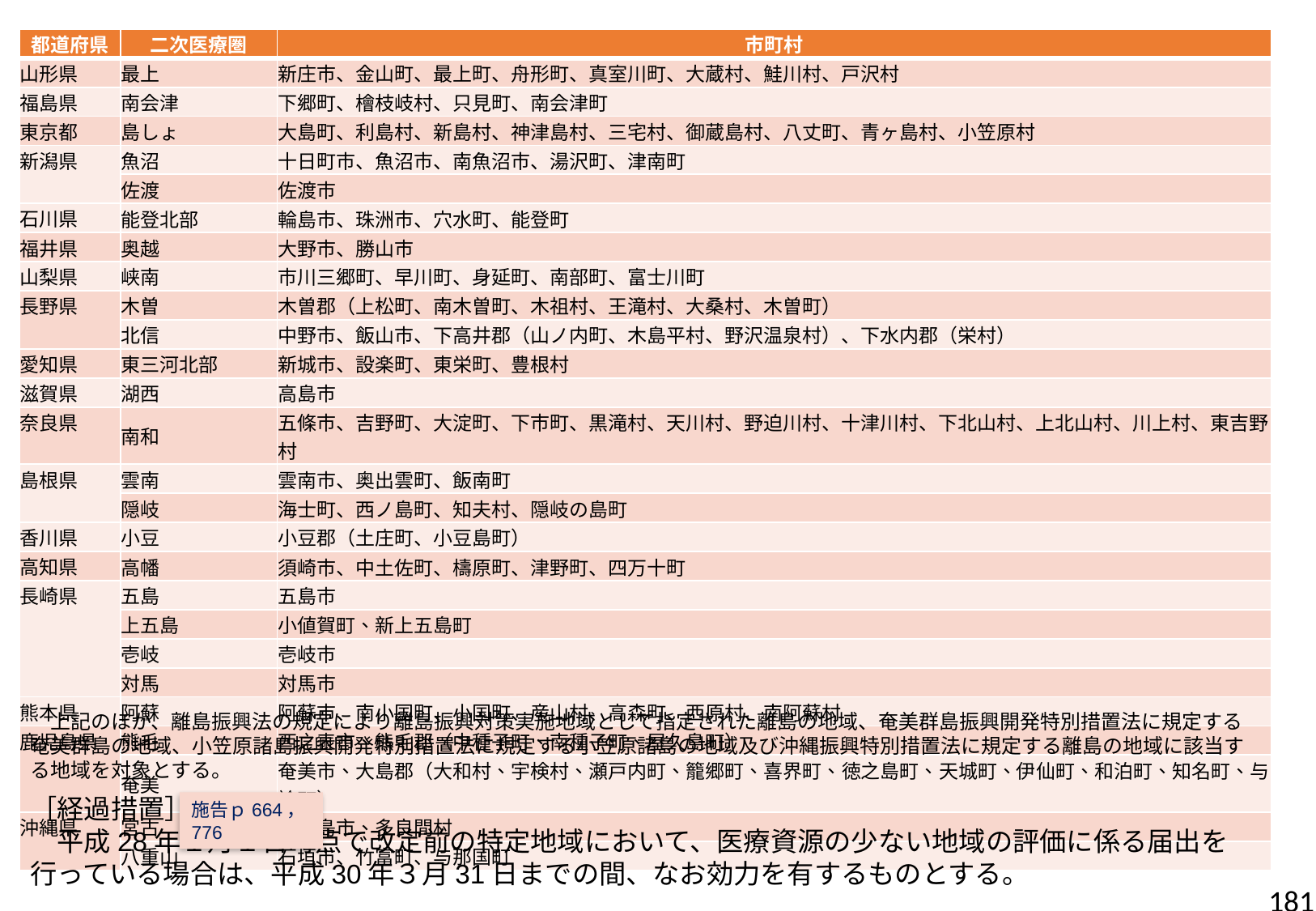

| 都道府県 | 二次医療圏 | 市町村 |
| --- | --- | --- |
| 山形県 | 最上 | 新庄市、金山町、最上町、舟形町、真室川町、大蔵村、鮭川村、戸沢村 |
| 福島県 | 南会津 | 下郷町、檜枝岐村、只見町、南会津町 |
| 東京都 | 島しょ | 大島町、利島村、新島村、神津島村、三宅村、御蔵島村、八丈町、青ヶ島村、小笠原村 |
| 新潟県 | 魚沼 | 十日町市、魚沼市、南魚沼市、湯沢町、津南町 |
|  | 佐渡 | 佐渡市 |
| 石川県 | 能登北部 | 輪島市、珠洲市、穴水町、能登町 |
| 福井県 | 奥越 | 大野市、勝山市 |
| 山梨県 | 峡南 | 市川三郷町、早川町、身延町、南部町、富士川町 |
| 長野県 | 木曽 | 木曽郡（上松町、南木曽町、木祖村、王滝村、大桑村、木曽町） |
|  | 北信 | 中野市、飯山市、下高井郡（山ノ内町、木島平村、野沢温泉村）、下水内郡（栄村） |
| 愛知県 | 東三河北部 | 新城市、設楽町、東栄町、豊根村 |
| 滋賀県 | 湖西 | 高島市 |
| 奈良県 | 南和 | 五條市、吉野町、大淀町、下市町、黒滝村、天川村、野迫川村、十津川村、下北山村、上北山村、川上村、東吉野村 |
| 島根県 | 雲南 | 雲南市、奥出雲町、飯南町 |
|  | 隠岐 | 海士町、西ノ島町、知夫村、隠岐の島町 |
| 香川県 | 小豆 | 小豆郡（土庄町、小豆島町） |
| 高知県 | 高幡 | 須崎市、中土佐町、檮原町、津野町、四万十町 |
| 長崎県 | 五島 | 五島市 |
|  | 上五島 | 小値賀町、新上五島町 |
|  | 壱岐 | 壱岐市 |
|  | 対馬 | 対馬市 |
| 熊本県 | 阿蘇 | 阿蘇市、南小国町、小国町、産山村、高森町、西原村、南阿蘇村 |
| 鹿児島県 | 熊毛 | 西之表市、熊毛郡（中種子町、南種子町、屋久島町） |
|  | 奄美 | 奄美市、大島郡（大和村、宇検村、瀬戸内町、籠郷町、喜界町、徳之島町、天城町、伊仙町、和泊町、知名町、与論町） |
| 沖縄県 | 宮古 | 宮古島市、多良間村 |
|  | 八重山 | 石垣市、竹富町、与那国町 |
　上記のほか、離島振興法の規定により離島振興対策実施地域として指定された離島の地域、奄美群島振興開発特別措置法に規定する奄美群島の地域、小笠原諸島振興開発特別措置法に規定する小笠原諸島の地域及び沖縄振興特別措置法に規定する離島の地域に該当する地域を対象とする。
［経過措置］
　平成28年１月１日時点で改定前の特定地域において、医療資源の少ない地域の評価に係る届出を行っている場合は、平成30年３月31日までの間、なお効力を有するものとする。
施告ｐ664，776
181